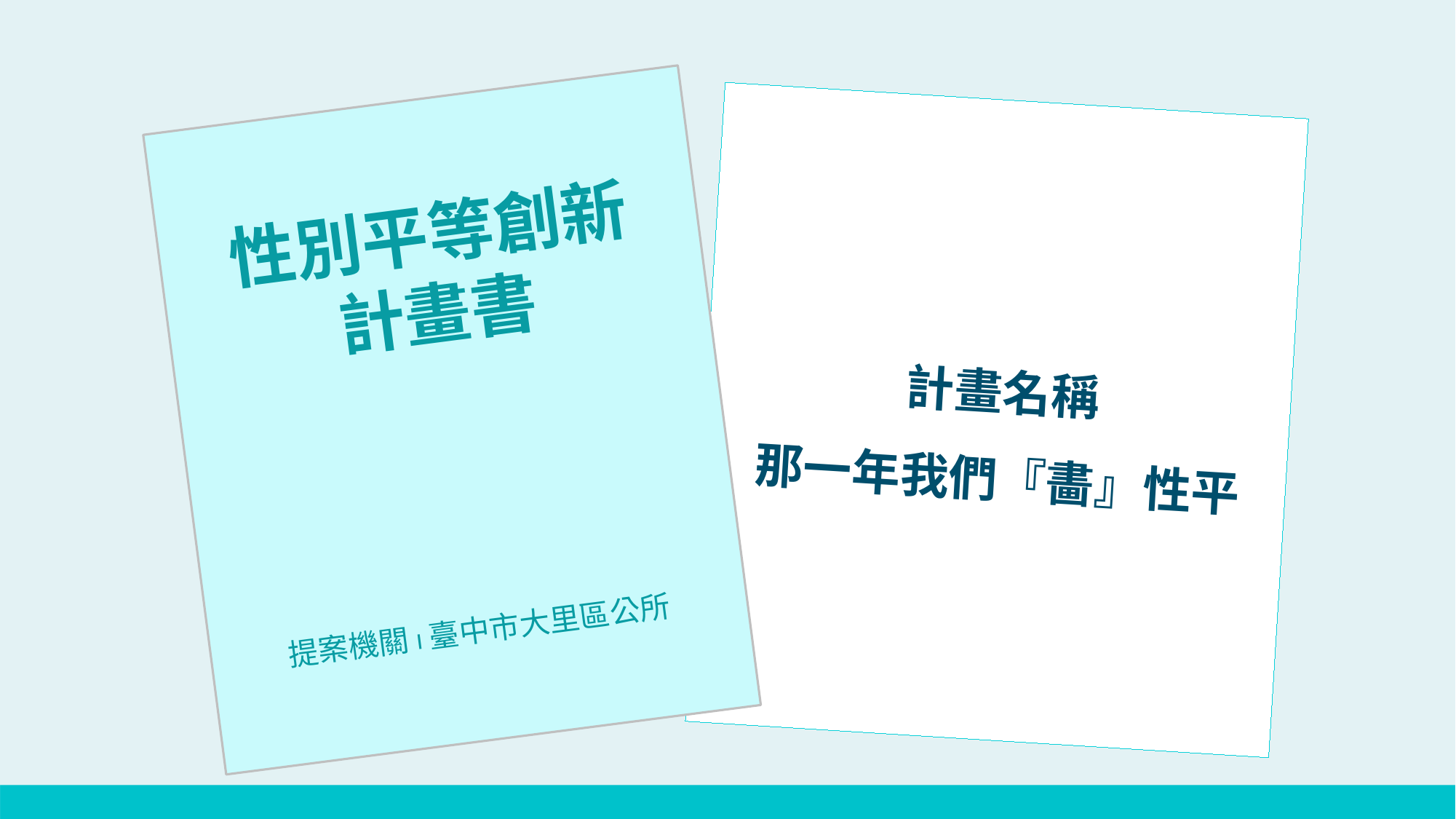

# 性別平等創新 計畫書 提案機關 ⏐ 臺中市大里區公所
計畫名稱
那一年我們『畵』性平